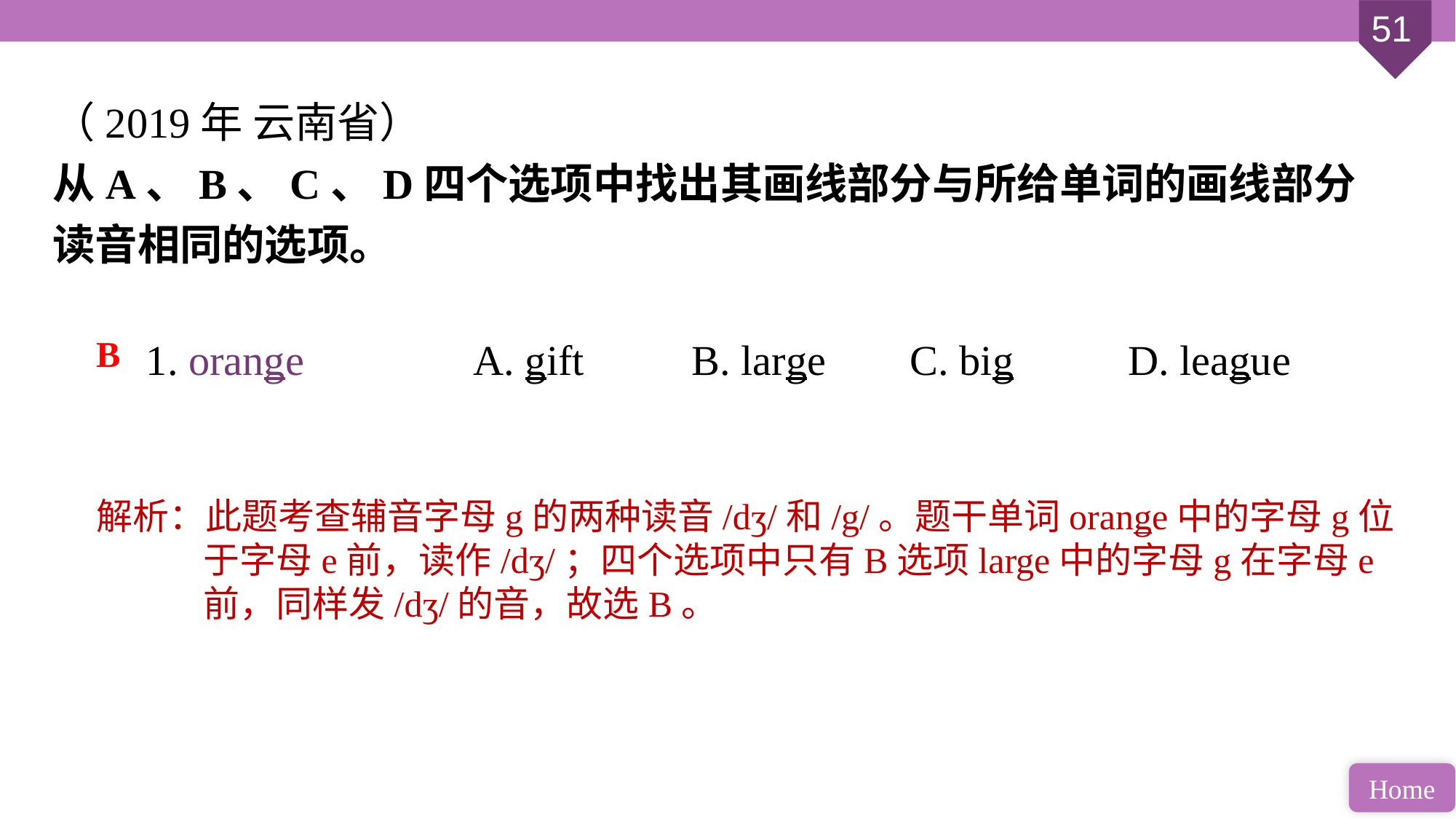

（2019年 云南省）
从A、B、C、D四个选项中找出其画线部分与所给单词的画线部分读音相同的选项。
1. orange 		A. gift 	B. large 	C. big 	D. league
B
解析：此题考查辅音字母g的两种读音/dʒ/和/g/。题干单词orange中的字母g位于字母e前，读作/dʒ/；四个选项中只有B选项large中的字母g在字母e前，同样发/dʒ/的音，故选B。